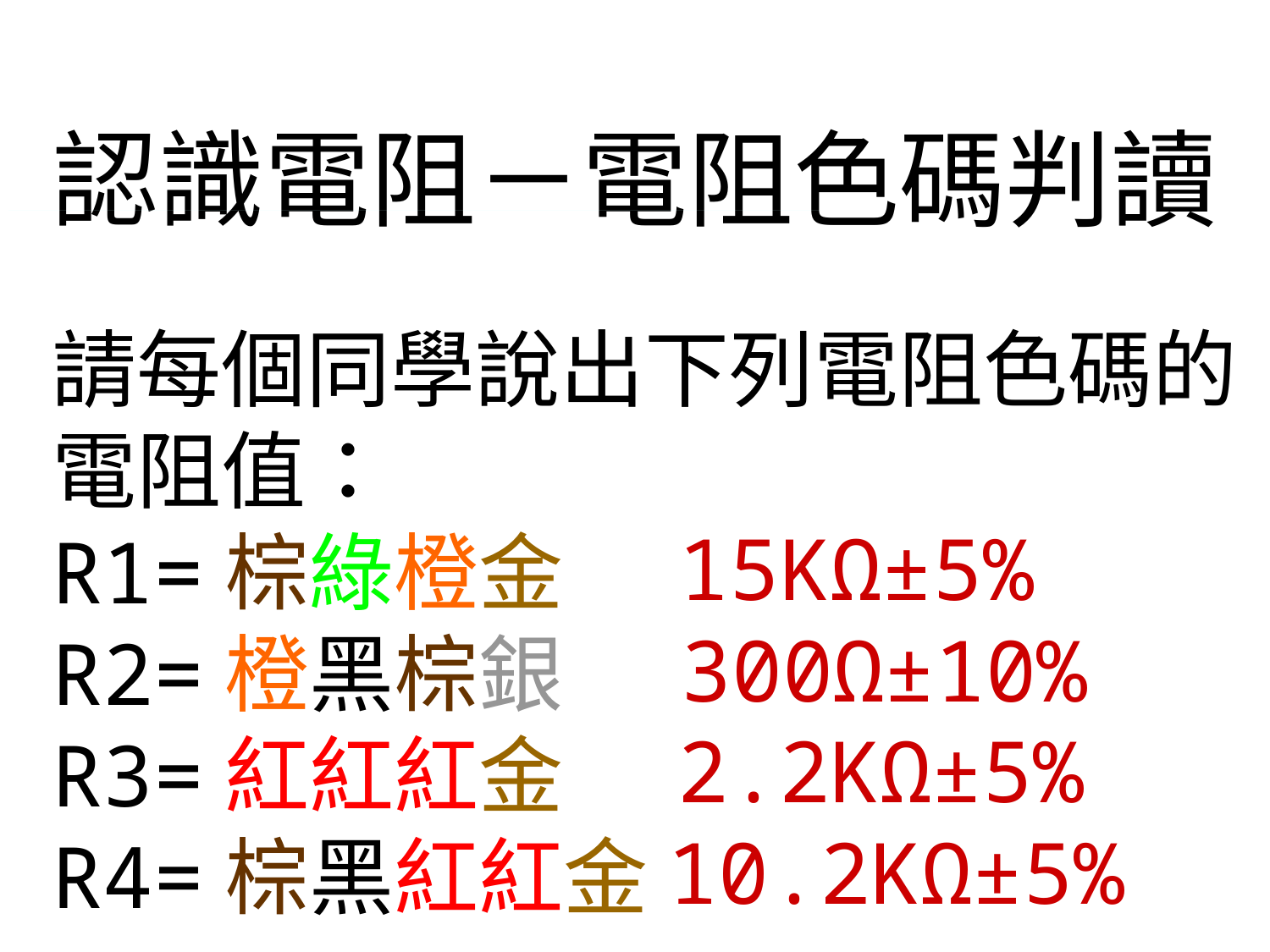

# 認識電阻－電阻色碼判讀

請每個同學說出下列電阻色碼的電阻值：
R1=棕綠橙金
R2=橙黑棕銀
R3=紅紅紅金
R4=棕黑紅紅金

15KΩ±5%

2.2KΩ±5%

10.2KΩ±5%

300Ω±10%